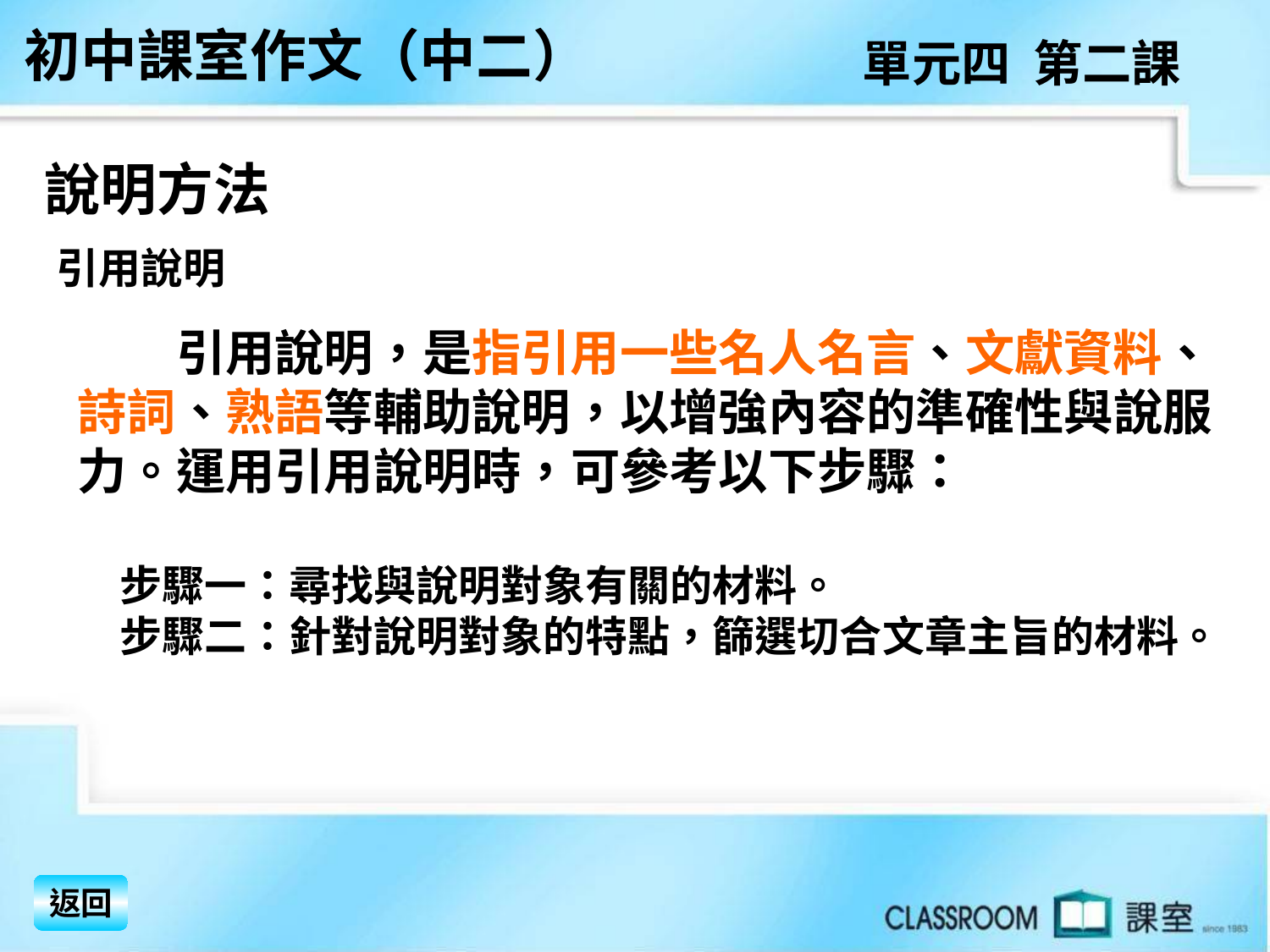

初中課室作文（中二）
單元四  第二課
說明方法
　　引用說明，是指引用一些名人名言、文獻資料、
詩詞、熟語等輔助說明，以增強內容的準確性與說服
力。運用引用說明時，可參考以下步驟：
　步驟一：尋找與說明對象有關的材料。
　步驟二：針對說明對象的特點，篩選切合文章主旨的材料。
引用說明

返回